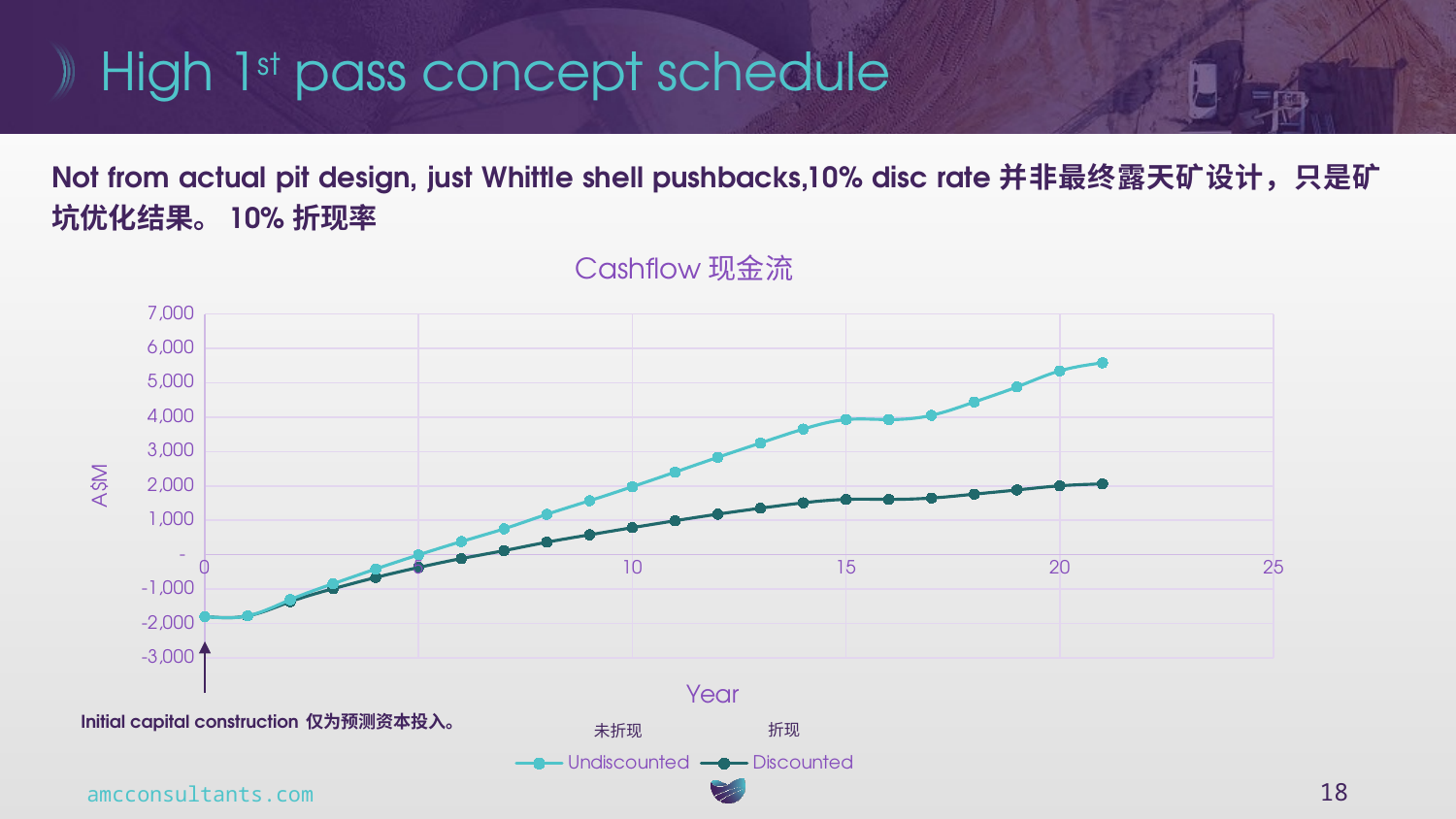

# High 1st pass concept schedule
Not from actual pit design, just Whittle shell pushbacks,10% disc rate并非最终露天矿设计，只是矿坑优化结果。10%折现率

### Chart: Cashflow现金流

| Category |  |  |
|---|---|---|
Initial capital construction 仅为预测资本投入。

折现
未折现
18